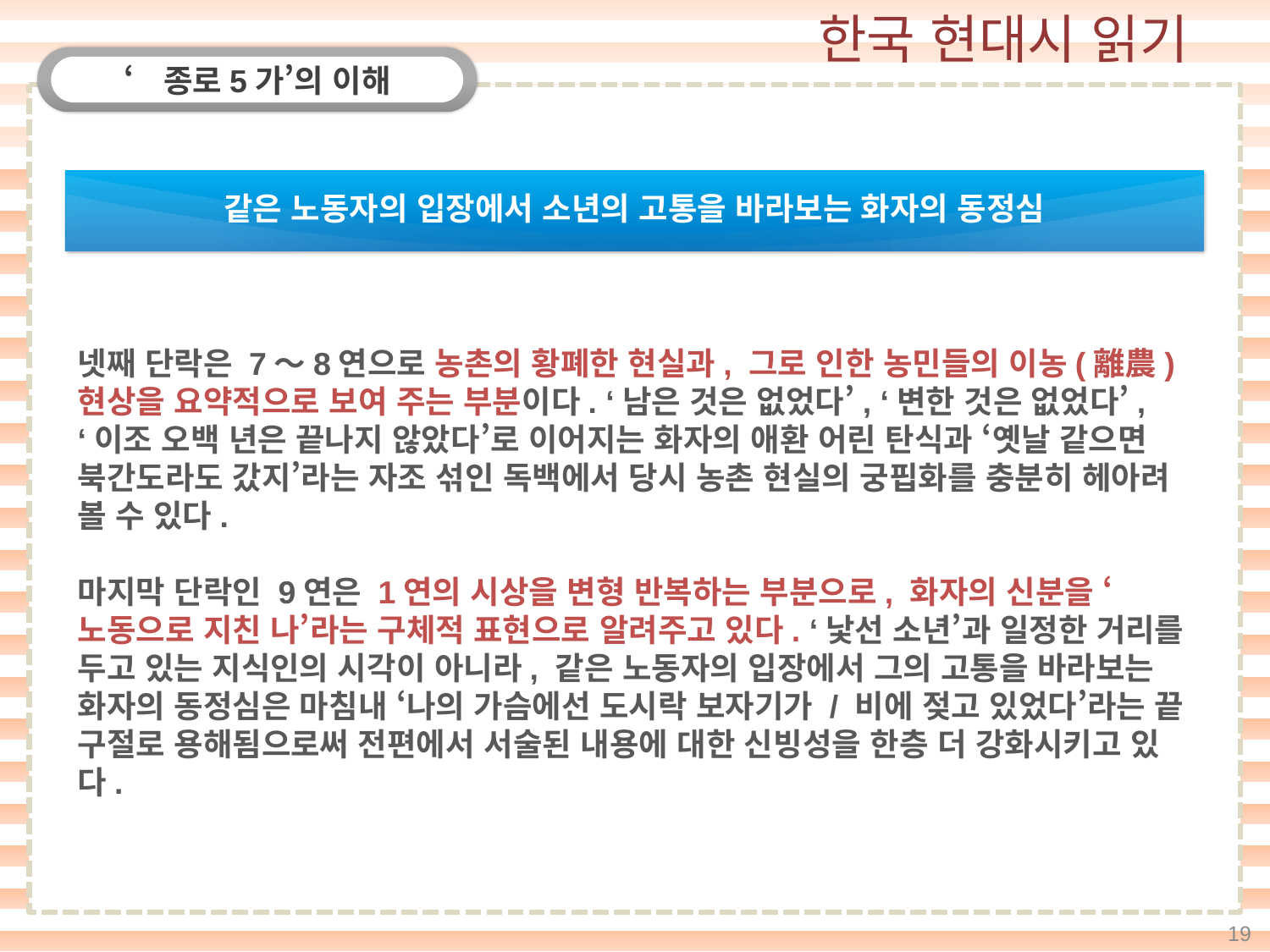

‘종로5가’의 이해

같은 노동자의 입장에서 소년의 고통을 바라보는 화자의 동정심
넷째 단락은 7～8연으로 농촌의 황폐한 현실과, 그로 인한 농민들의 이농(離農) 현상을 요약적으로 보여 주는 부분이다. ‘남은 것은 없었다’, ‘변한 것은 없었다’, ‘이조 오백 년은 끝나지 않았다’로 이어지는 화자의 애환 어린 탄식과 ‘옛날 같으면 북간도라도 갔지’라는 자조 섞인 독백에서 당시 농촌 현실의 궁핍화를 충분히 헤아려 볼 수 있다.

마지막 단락인 9연은 1연의 시상을 변형 반복하는 부분으로, 화자의 신분을 ‘노동으로 지친 나’라는 구체적 표현으로 알려주고 있다. ‘낯선 소년’과 일정한 거리를 두고 있는 지식인의 시각이 아니라, 같은 노동자의 입장에서 그의 고통을 바라보는 화자의 동정심은 마침내 ‘나의 가슴에선 도시락 보자기가 / 비에 젖고 있었다’라는 끝 구절로 용해됨으로써 전편에서 서술된 내용에 대한 신빙성을 한층 더 강화시키고 있다.
19